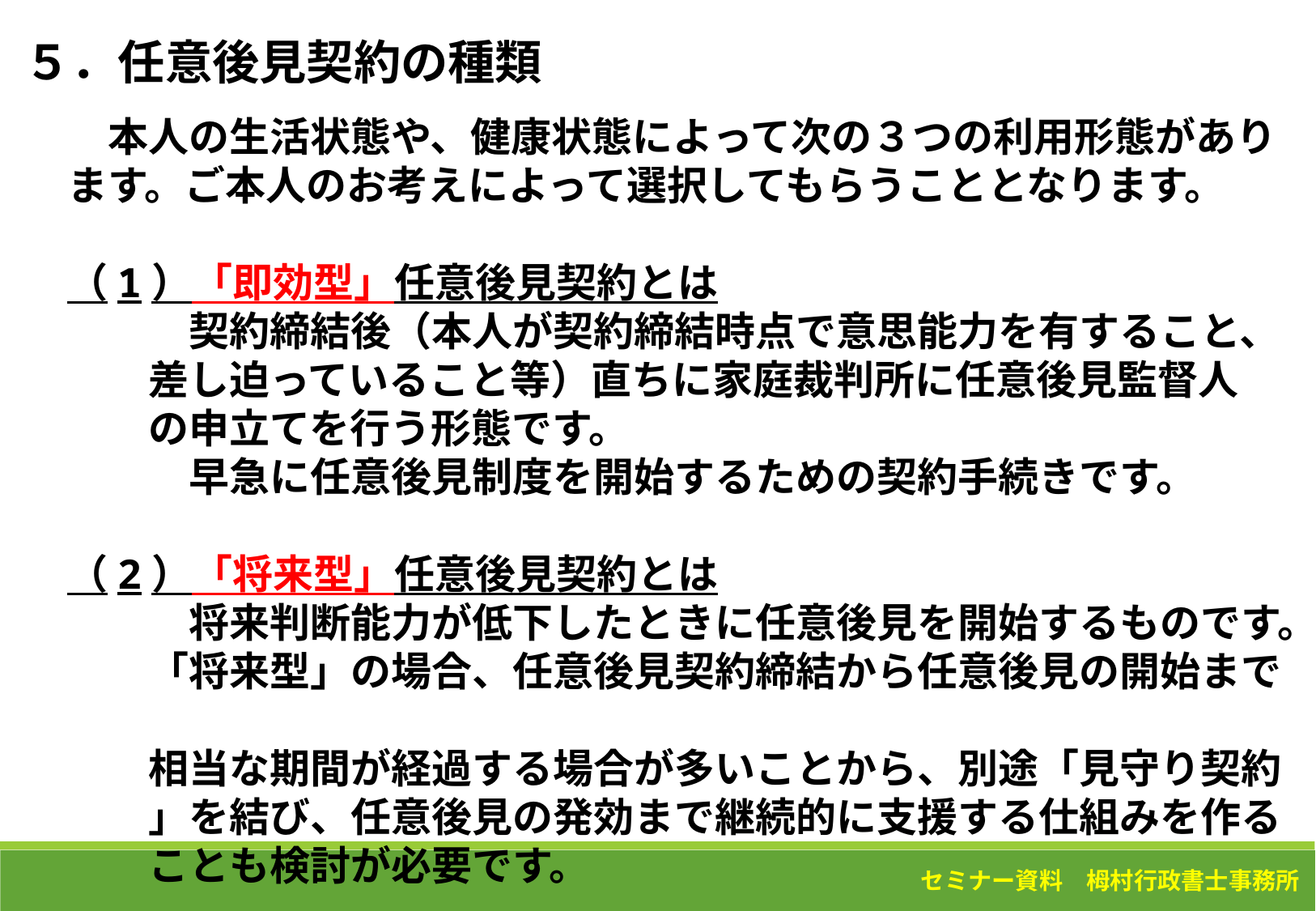

５．任意後見契約の種類
　本人の生活状態や、健康状態によって次の３つの利用形態があります。ご本人のお考えによって選択してもらうこととなります。
（1）「即効型」任意後見契約とは
　　　契約締結後（本人が契約締結時点で意思能力を有すること、
　　差し迫っていること等）直ちに家庭裁判所に任意後見監督人
　　の申立てを行う形態です。
　　　早急に任意後見制度を開始するための契約手続きです。
（2）「将来型」任意後見契約とは
　　　将来判断能力が低下したときに任意後見を開始するものです。
　　「将来型」の場合、任意後見契約締結から任意後見の開始まで
　　相当な期間が経過する場合が多いことから、別途「見守り契約
　　」を結び、任意後見の発効まで継続的に支援する仕組みを作る
　　ことも検討が必要です。
セミナー資料　栂村行政書士事務所